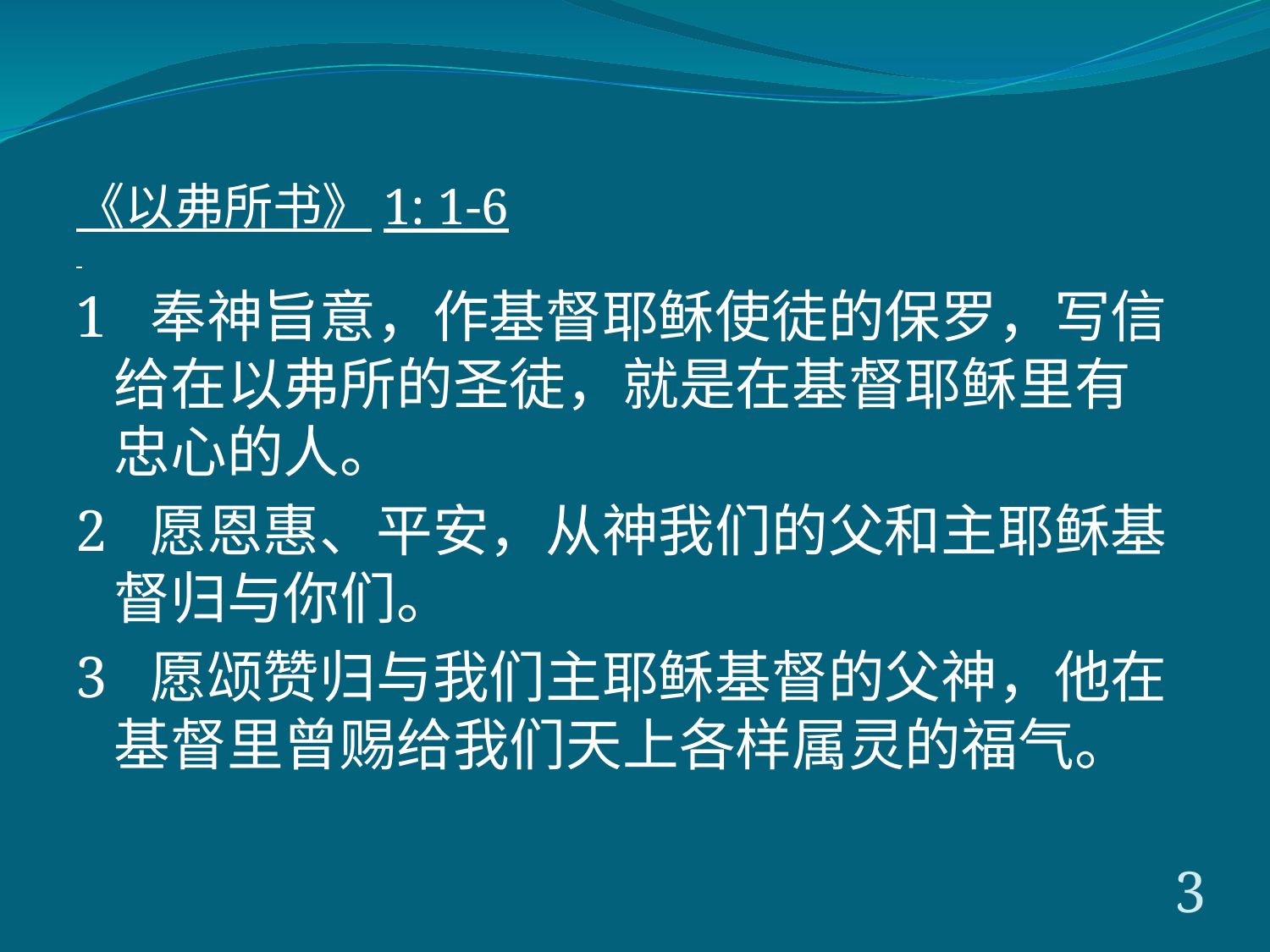

《以弗所书》1: 1-6

1  奉神旨意，作基督耶稣使徒的保罗，写信给在以弗所的圣徒，就是在基督耶稣里有忠心的人。
2  愿恩惠、平安，从神我们的父和主耶稣基督归与你们。
3  愿颂赞归与我们主耶稣基督的父神，他在基督里曾赐给我们天上各样属灵的福气。

3